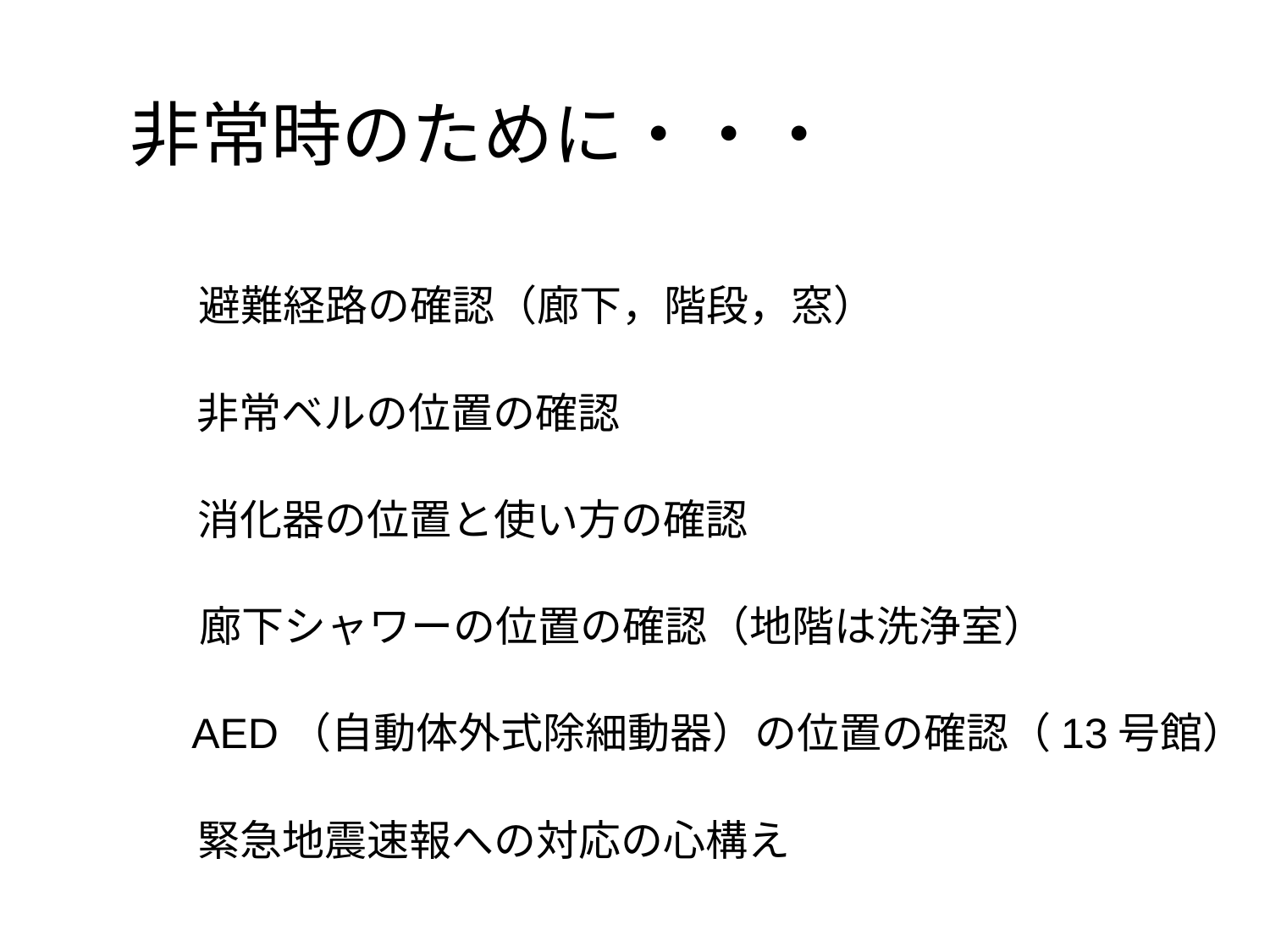

非常時のために・・・
避難経路の確認（廊下，階段，窓）
非常ベルの位置の確認
消化器の位置と使い方の確認
廊下シャワーの位置の確認（地階は洗浄室）
AED（自動体外式除細動器）の位置の確認（13号館）
緊急地震速報への対応の心構え